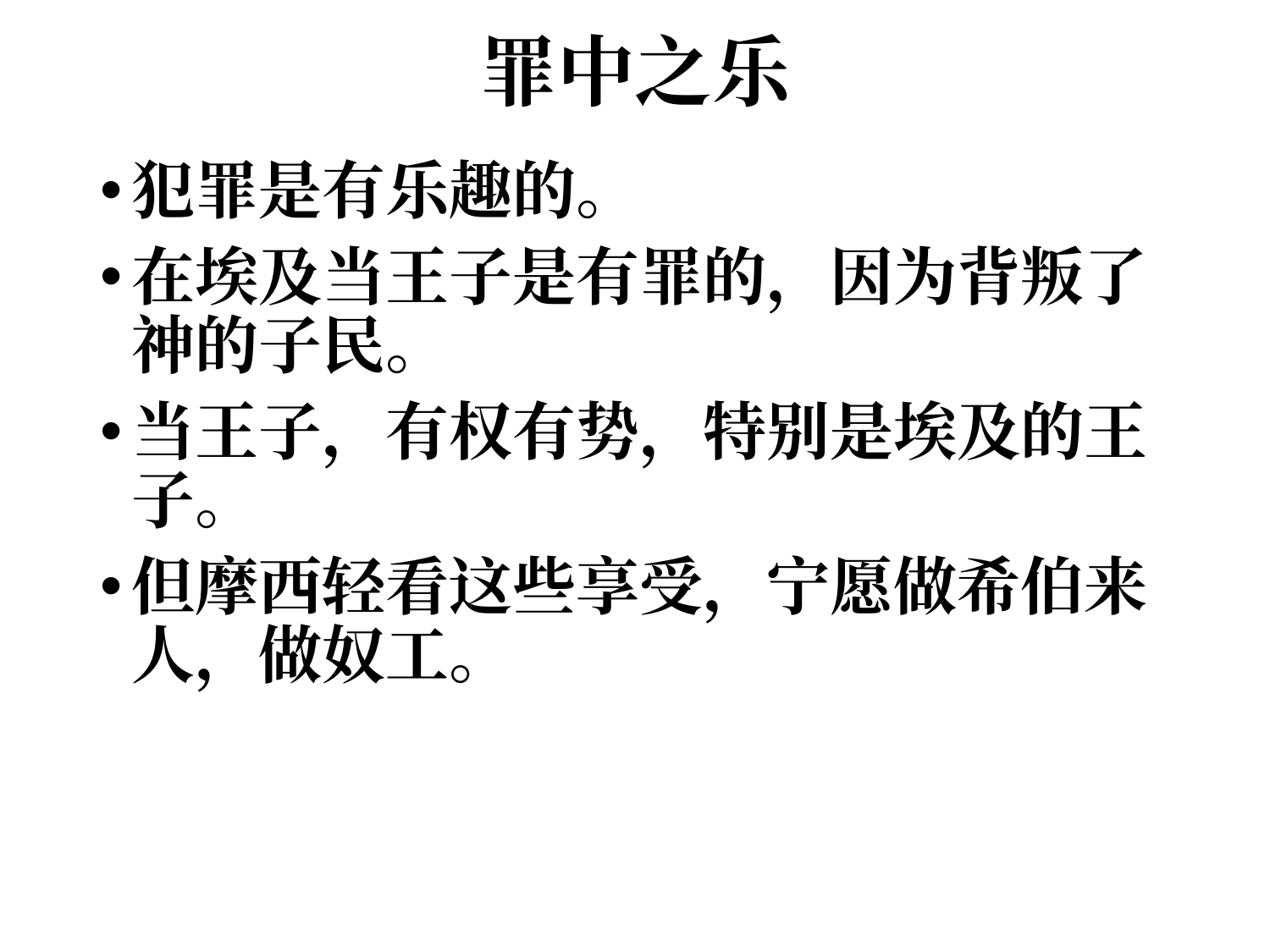

# 罪中之乐
犯罪是有乐趣的。
在埃及当王子是有罪的，因为背叛了神的子民。
当王子，有权有势，特别是埃及的王子。
但摩西轻看这些享受，宁愿做希伯来人，做奴工。